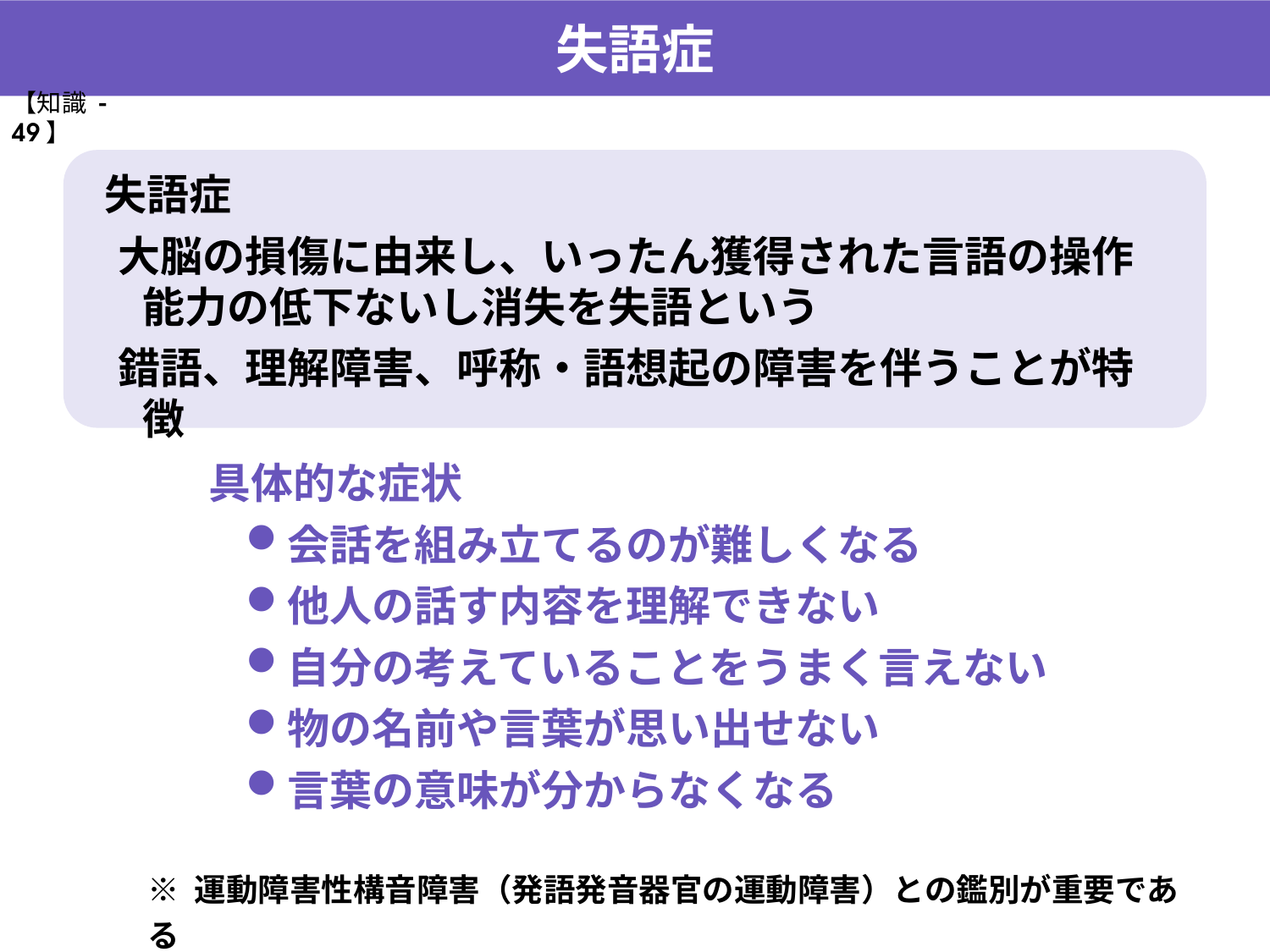

失語症
【知識 -49】

失語症
大脳の損傷に由来し、いったん獲得された言語の操作能力の低下ないし消失を失語という
錯語、理解障害、呼称・語想起の障害を伴うことが特徴
具体的な症状
会話を組み立てるのが難しくなる
他人の話す内容を理解できない
自分の考えていることをうまく言えない
物の名前や言葉が思い出せない
言葉の意味が分からなくなる
※ 運動障害性構音障害（発語発音器官の運動障害）との鑑別が重要である